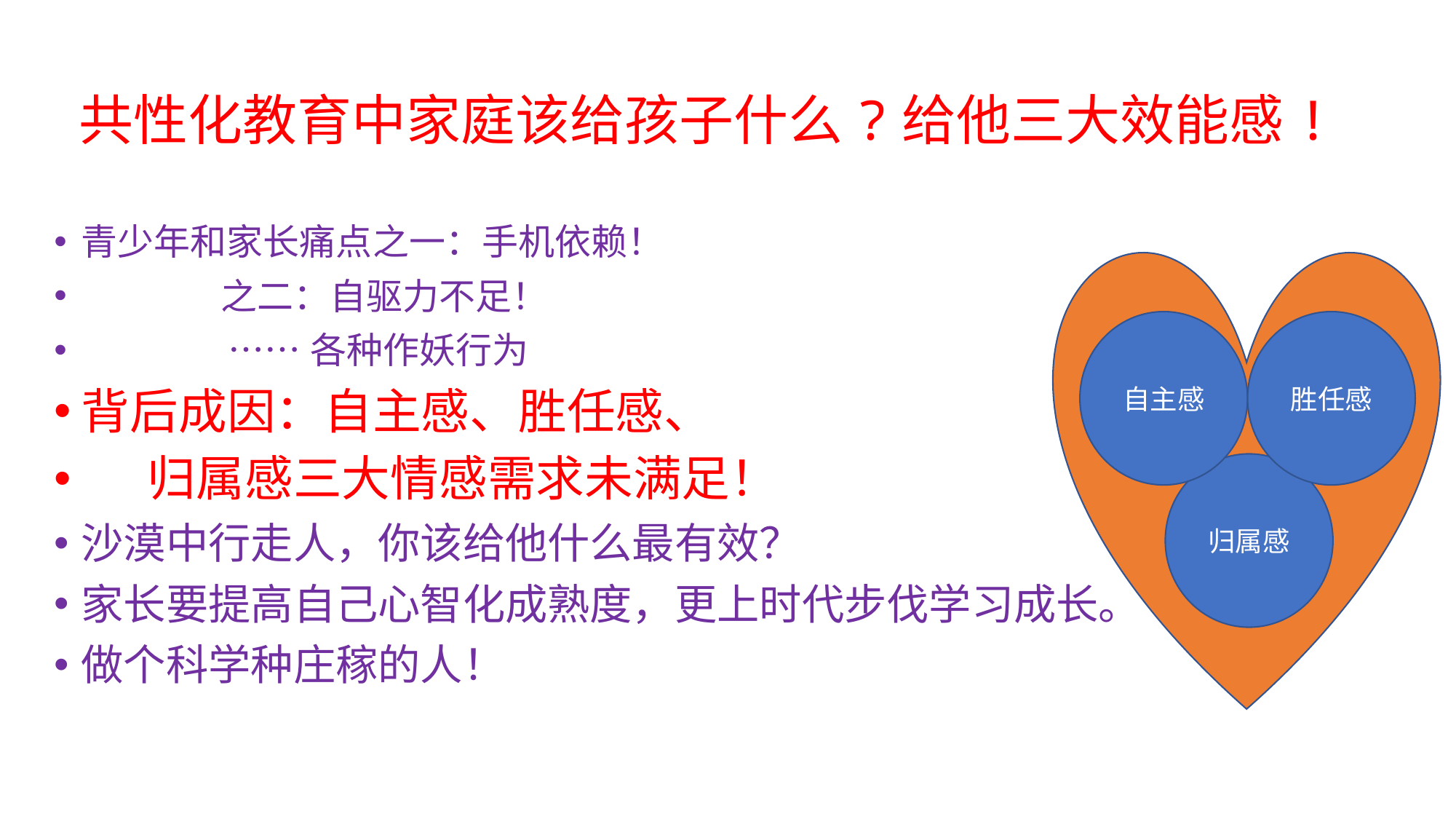

# 共性化教育中家庭该给孩子什么?给他三大效能感!
青少年和家长痛点之一：手机依赖！
                之二：自驱力不足！
                  ……各种作妖行为
背后成因：自主感、胜任感、
     归属感三大情感需求未满足！
沙漠中行走人，你该给他什么最有效？
家长要提高自己心智化成熟度，更上时代步伐学习成长。
做个科学种庄稼的人！

自主感
胜任感
归属感